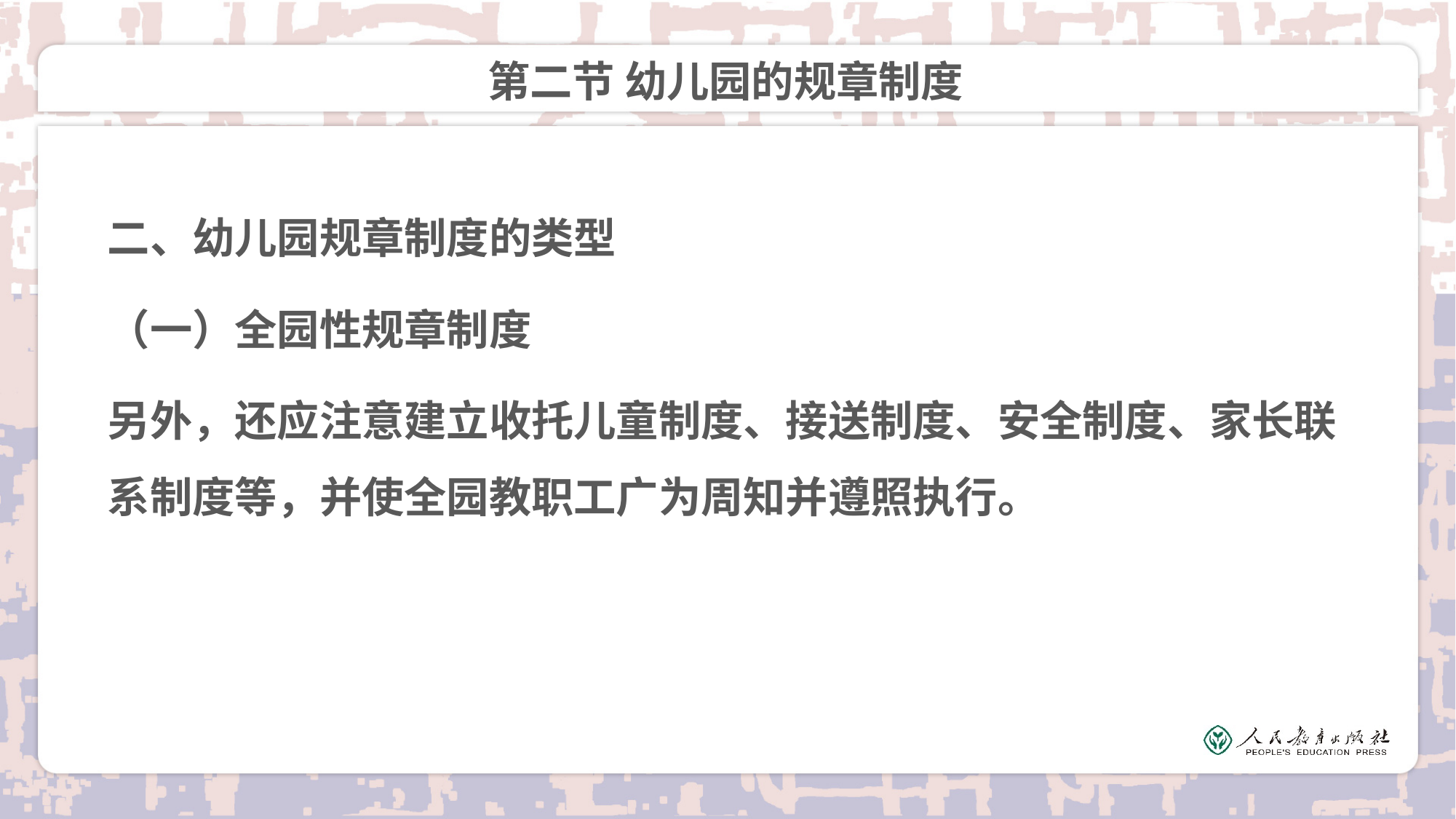

# 第二节 幼儿园的规章制度
二、幼儿园规章制度的类型
（一）全园性规章制度
另外，还应注意建立收托儿童制度、接送制度、安全制度、家长联系制度等，并使全园教职工广为周知并遵照执行。